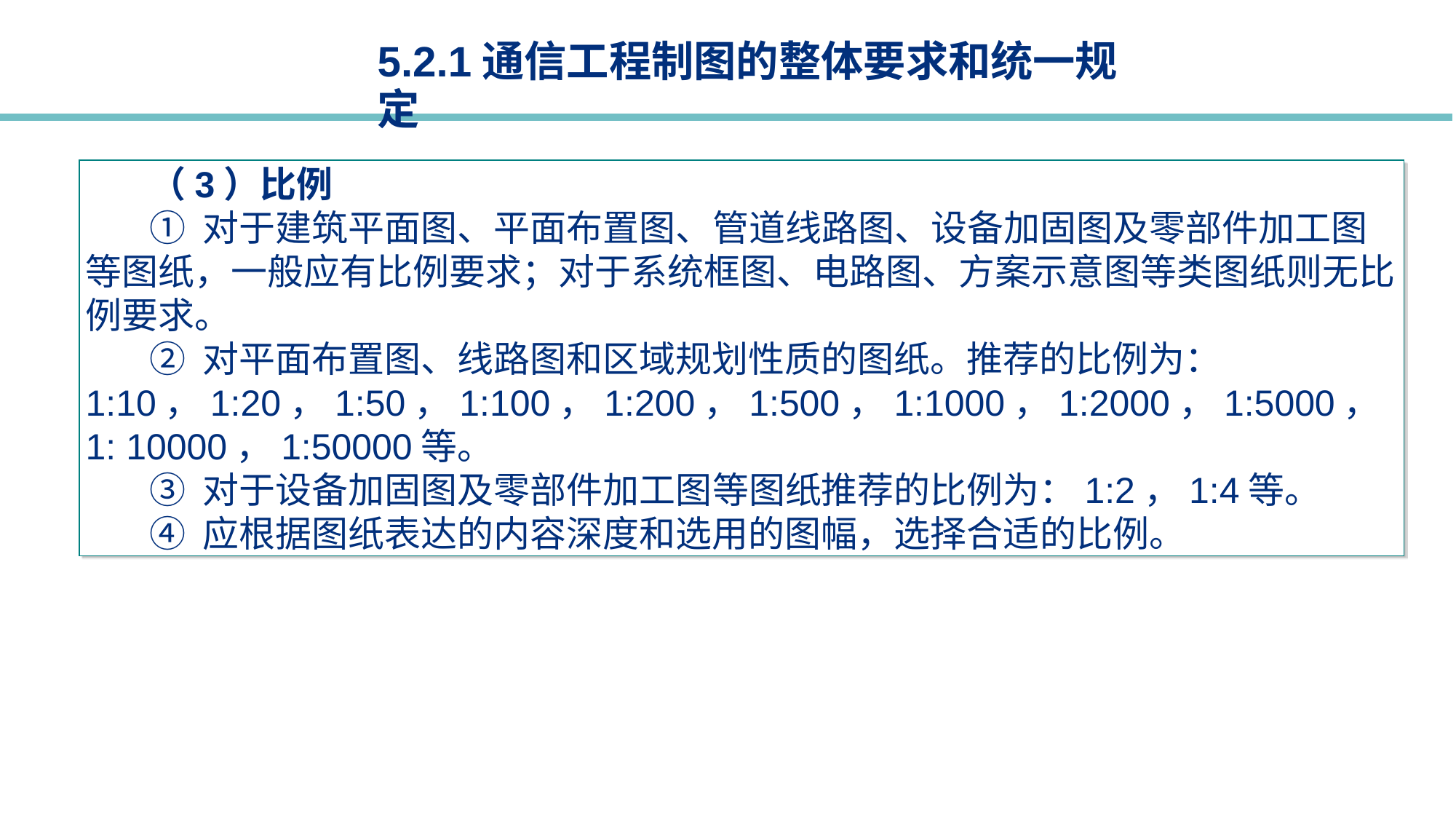

5.2.1通信工程制图的整体要求和统一规定
（3）比例
① 对于建筑平面图、平面布置图、管道线路图、设备加固图及零部件加工图等图纸，一般应有比例要求；对于系统框图、电路图、方案示意图等类图纸则无比例要求。
② 对平面布置图、线路图和区域规划性质的图纸。推荐的比例为：1:10，1:20，1:50，1:100，1:200，1:500，1:1000，1:2000，1:5000，1: 10000，1:50000等。
③ 对于设备加固图及零部件加工图等图纸推荐的比例为：1:2，1:4等。
④ 应根据图纸表达的内容深度和选用的图幅，选择合适的比例。